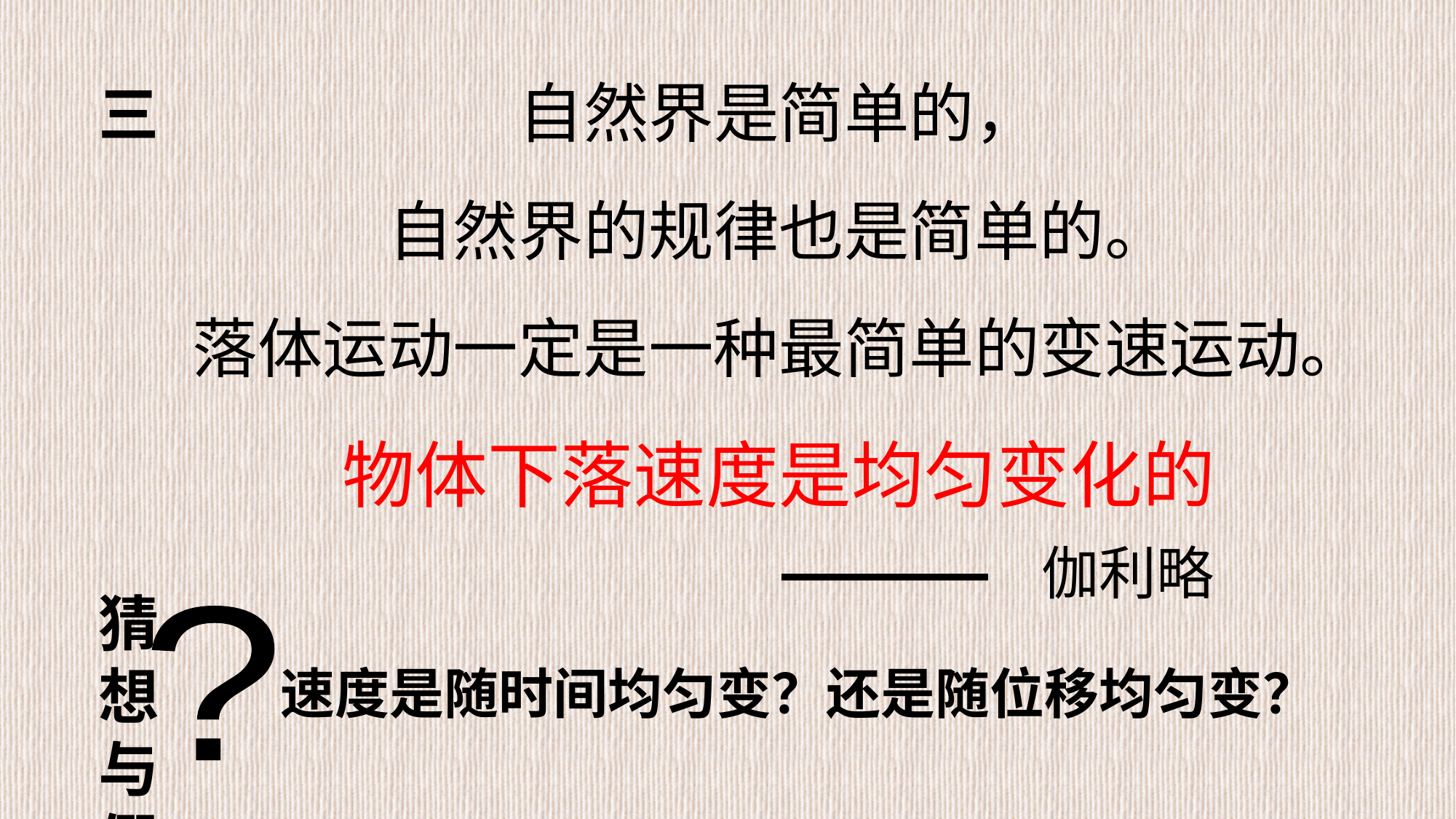

自然界是简单的，
自然界的规律也是简单的。
落体运动一定是一种最简单的变速运动。
物体下落速度是均匀变化的
三
   　　　　　猜想与假说
伽利略

?
速度是随时间均匀变？还是随位移均匀变？